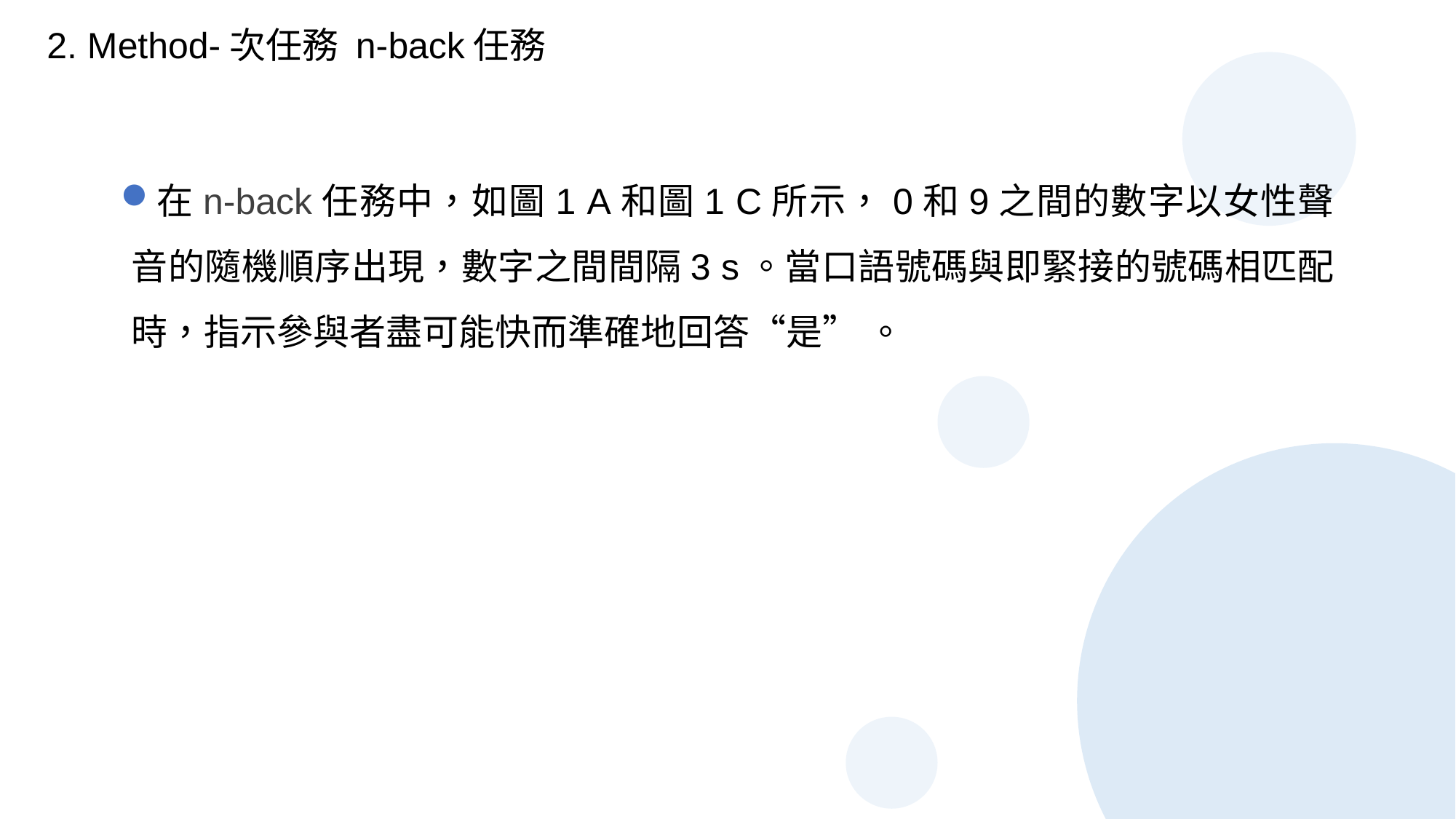

2. Method-次任務 n-back任務

在n-back任務中，如圖1 A和圖1 C所示，0和9之間的數字以女性聲音的隨機順序出現，數字之間間隔3 s。當口語號碼與即緊接的號碼相匹配時，指示參與者盡可能快而準確地回答“是” 。